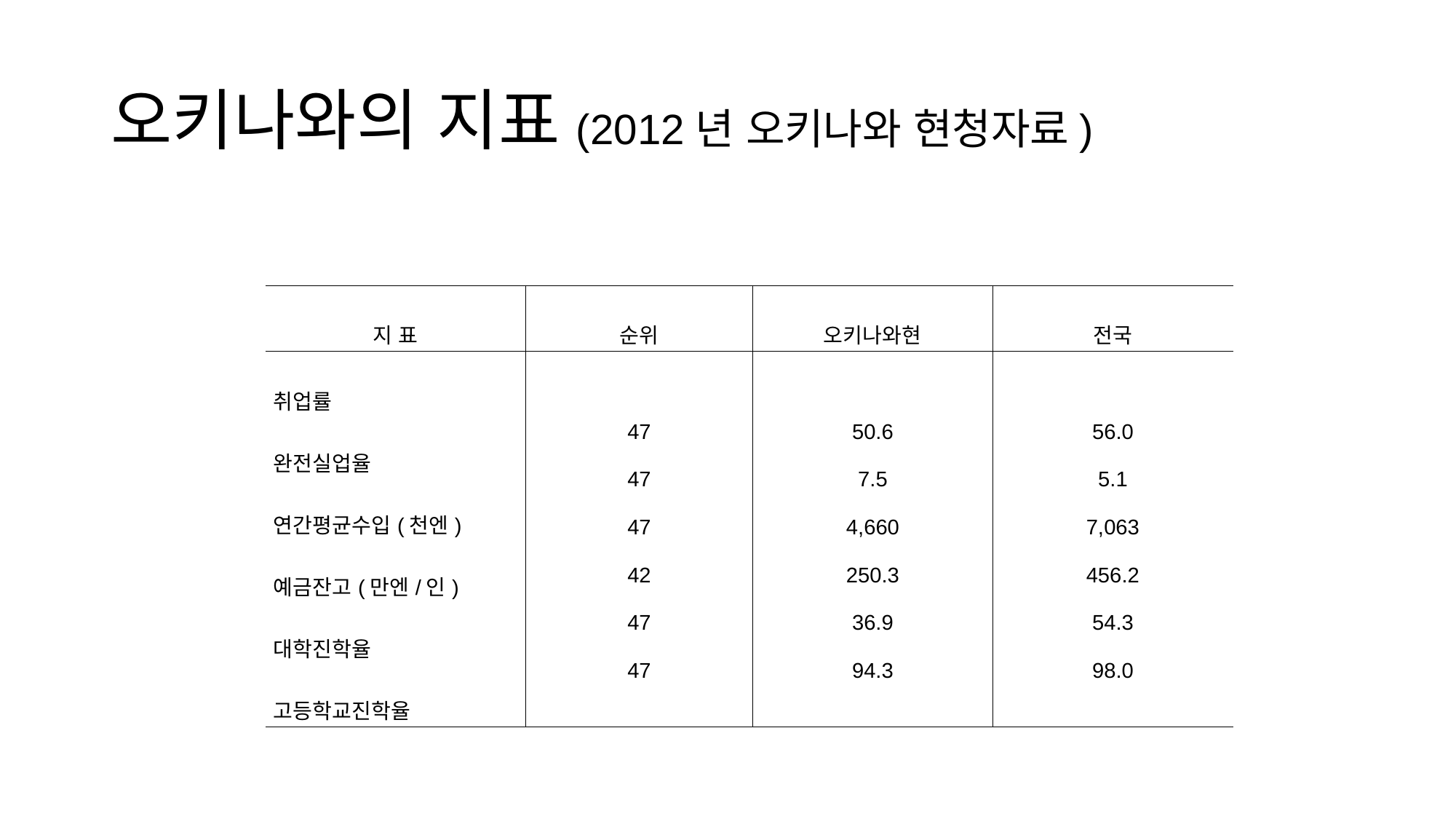

# 오키나와의 지표(2012년 오키나와 현청자료)
| 지 표 | 순위 | 오키나와현 | 전국 |
| --- | --- | --- | --- |
| 취업률 완전실업율 연간평균수입(천엔) 예금잔고(만엔/인) 대학진학율 고등학교진학율 | 47 47 47 42 47 47 | 50.6 7.5 4,660 250.3 36.9 94.3 | 56.0 5.1 7,063 456.2 54.3 98.0 |